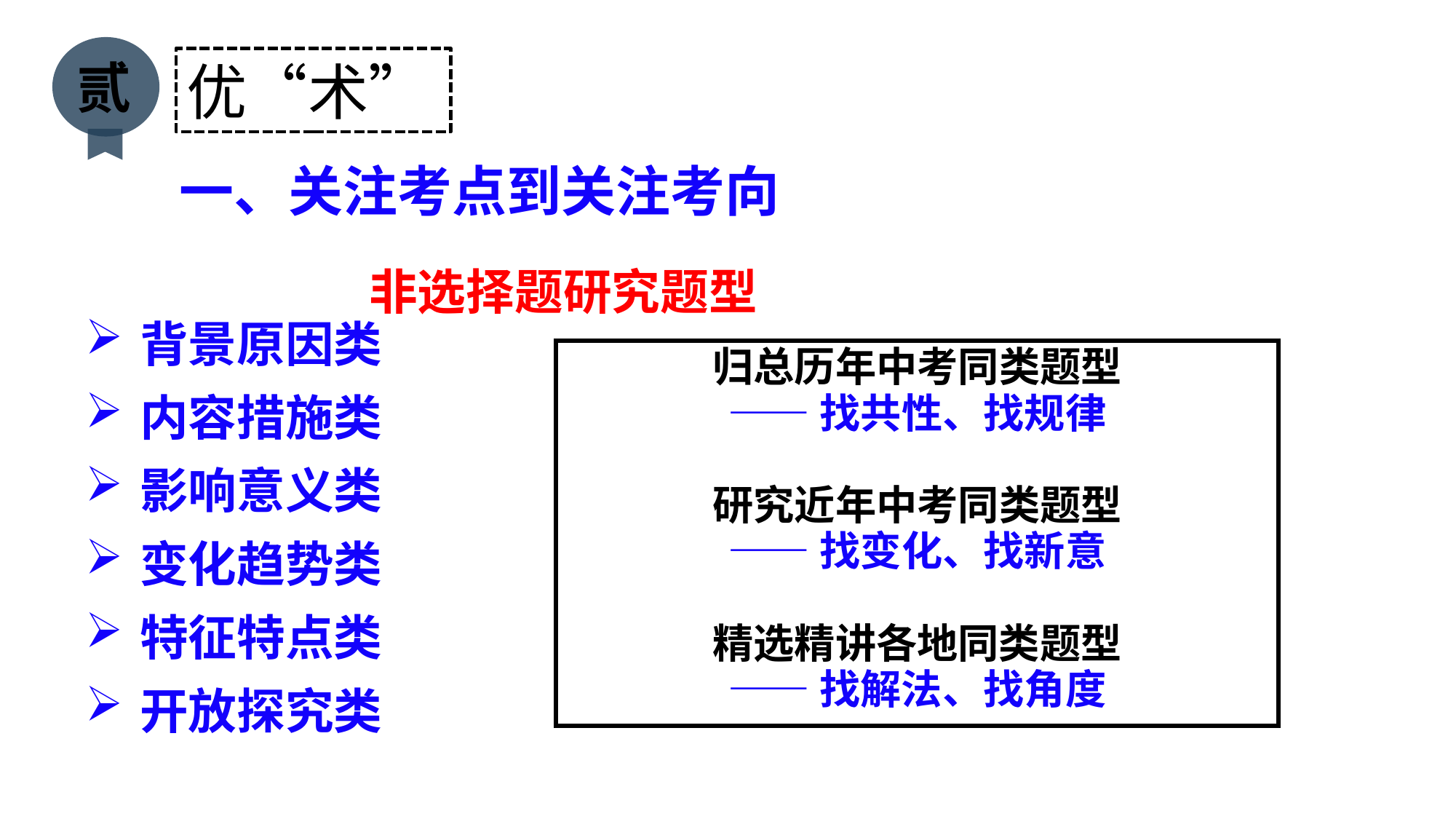

贰
优“术”
一、关注考点到关注考向
                     非选择题研究题型
背景原因类
内容措施类
影响意义类
变化趋势类
特征特点类
开放探究类

归总历年中考同类题型
——找共性、找规律

研究近年中考同类题型
——找变化、找新意

精选精讲各地同类题型
——找解法、找角度